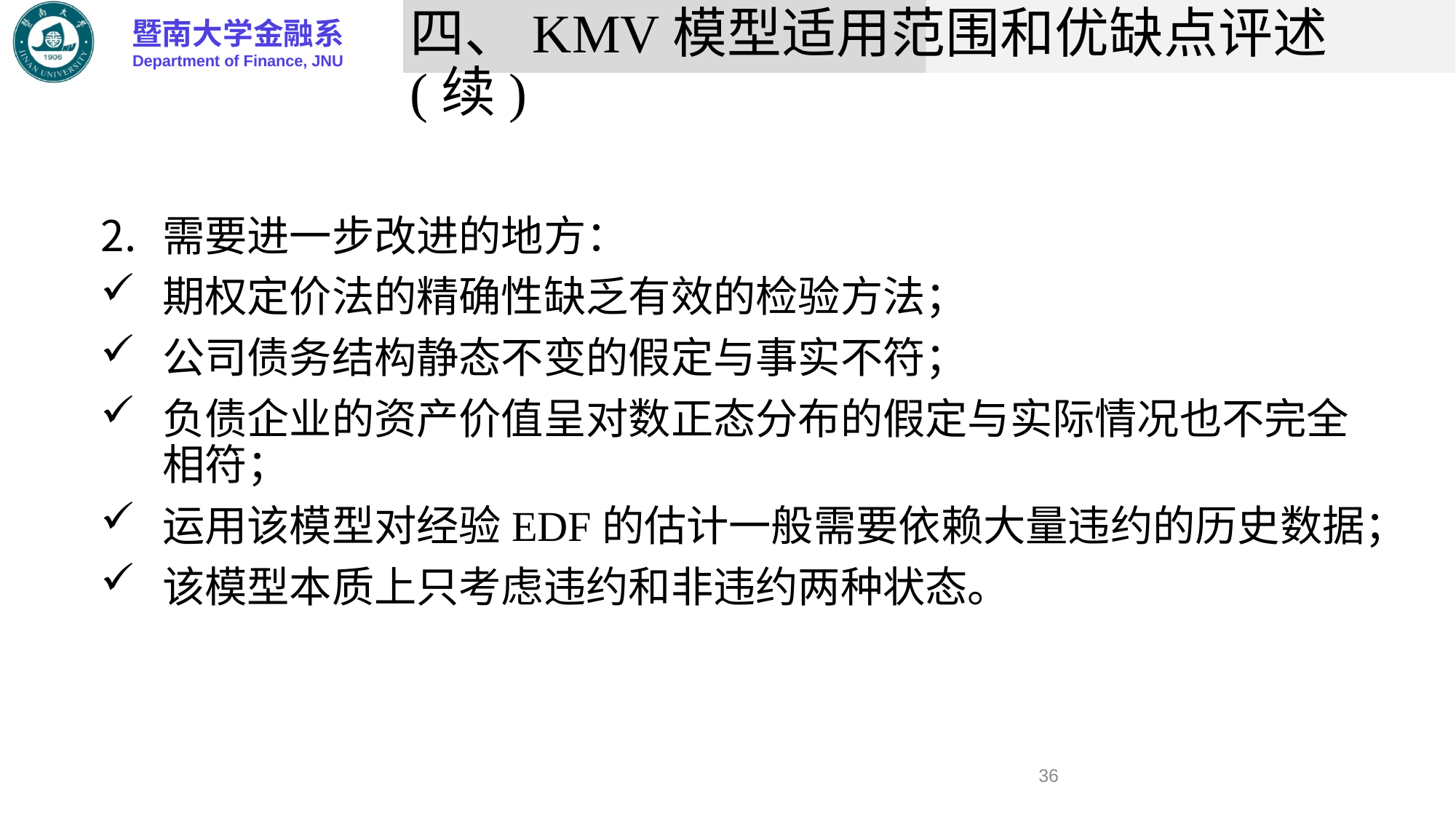

# 四、KMV模型适用范围和优缺点评述(续)
需要进一步改进的地方：
期权定价法的精确性缺乏有效的检验方法；
公司债务结构静态不变的假定与事实不符；
负债企业的资产价值呈对数正态分布的假定与实际情况也不完全相符；
运用该模型对经验EDF的估计一般需要依赖大量违约的历史数据；
该模型本质上只考虑违约和非违约两种状态。
36